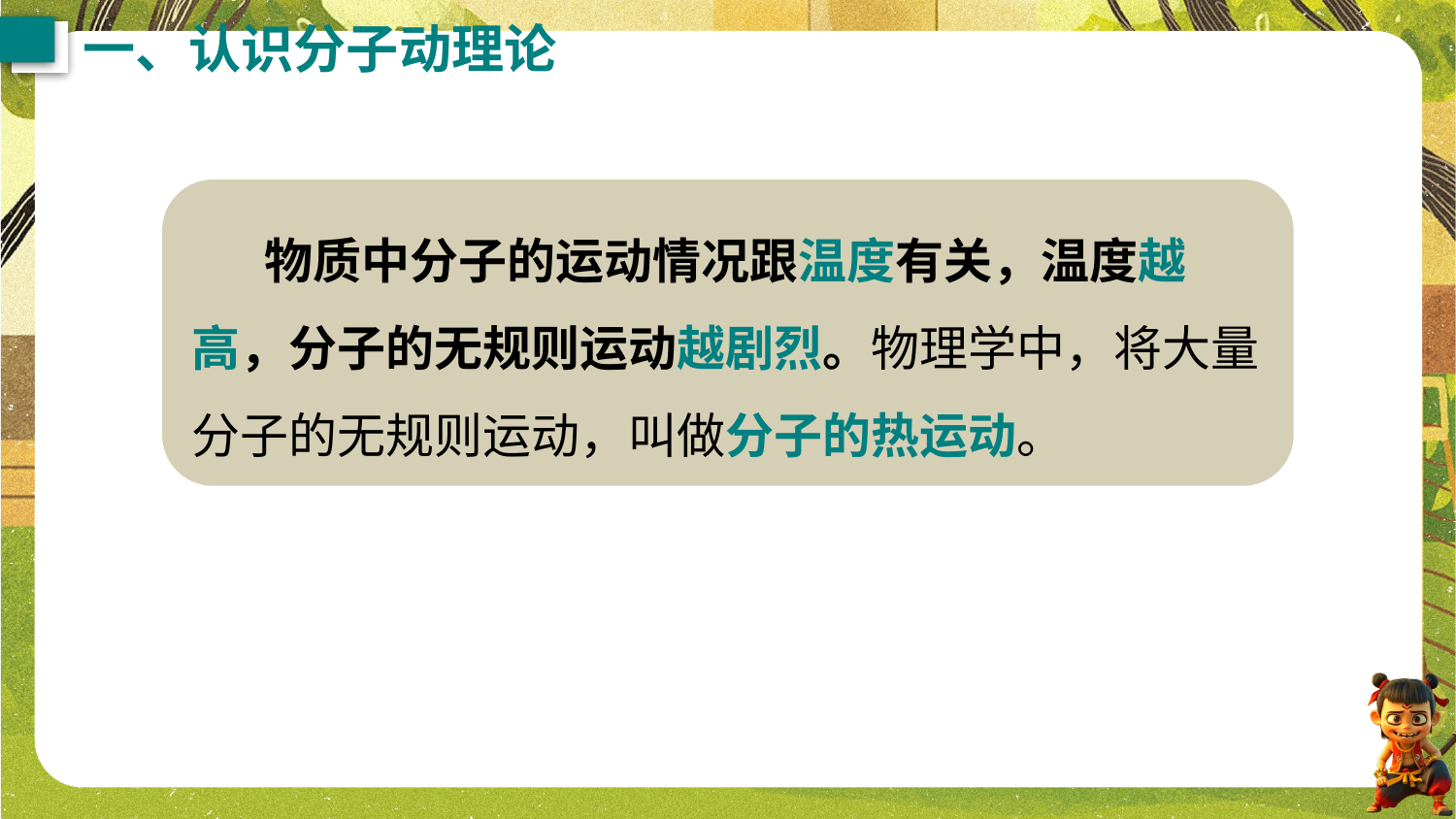

一、认识分子动理论

物质中分子的运动情况跟温度有关，温度越高，分子的无规则运动越剧烈。物理学中，将大量分子的无规则运动，叫做分子的热运动。